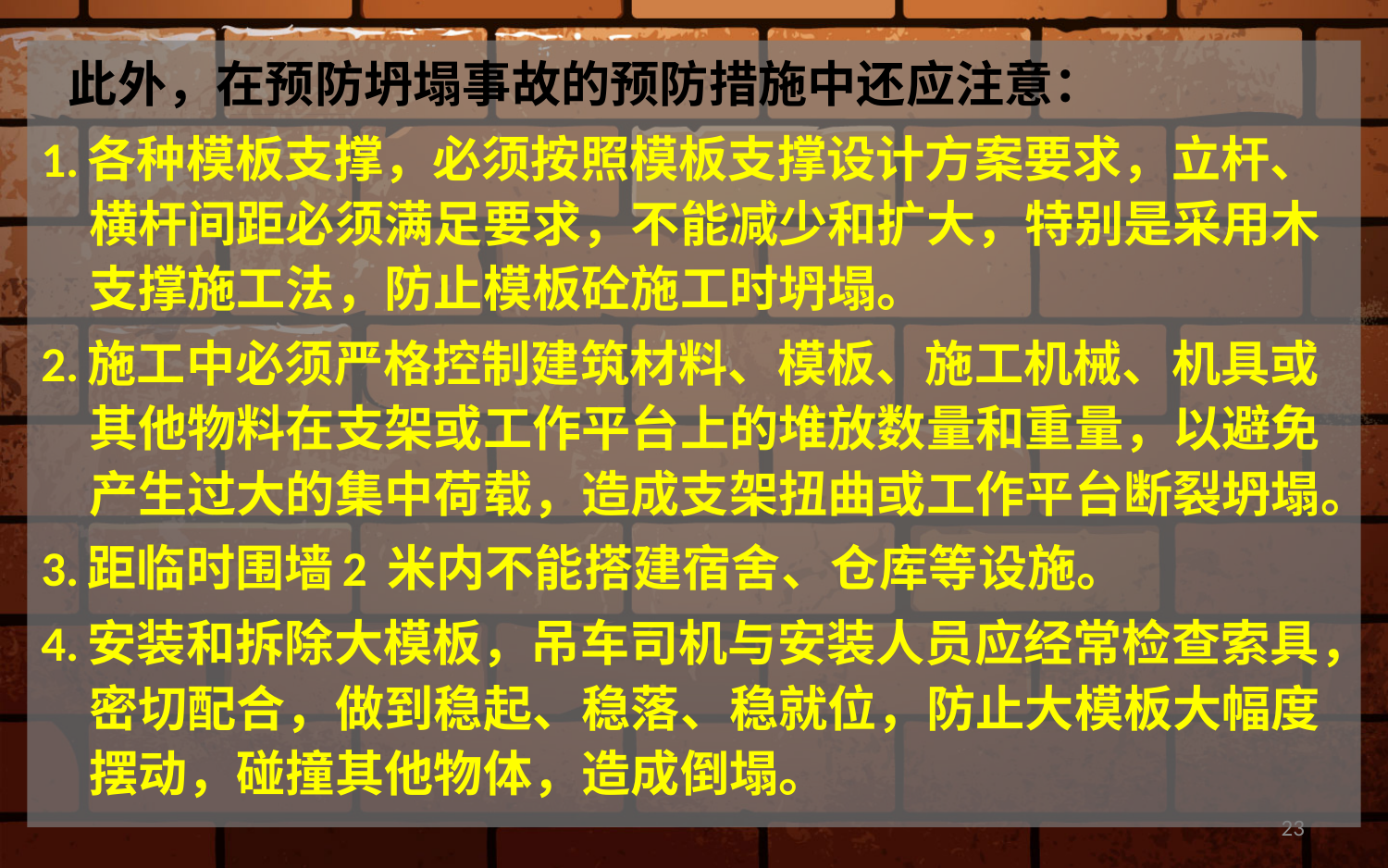

此外，在预防坍塌事故的预防措施中还应注意：
1.各种模板支撑，必须按照模板支撑设计方案要求，立杆、横杆间距必须满足要求，不能减少和扩大，特别是采用木支撑施工法，防止模板砼施工时坍塌。
2.施工中必须严格控制建筑材料、模板、施工机械、机具或其他物料在支架或工作平台上的堆放数量和重量，以避免产生过大的集中荷载，造成支架扭曲或工作平台断裂坍塌。
3.距临时围墙2 米内不能搭建宿舍、仓库等设施。
4.安装和拆除大模板，吊车司机与安装人员应经常检查索具，密切配合，做到稳起、稳落、稳就位，防止大模板大幅度摆动，碰撞其他物体，造成倒塌。
23